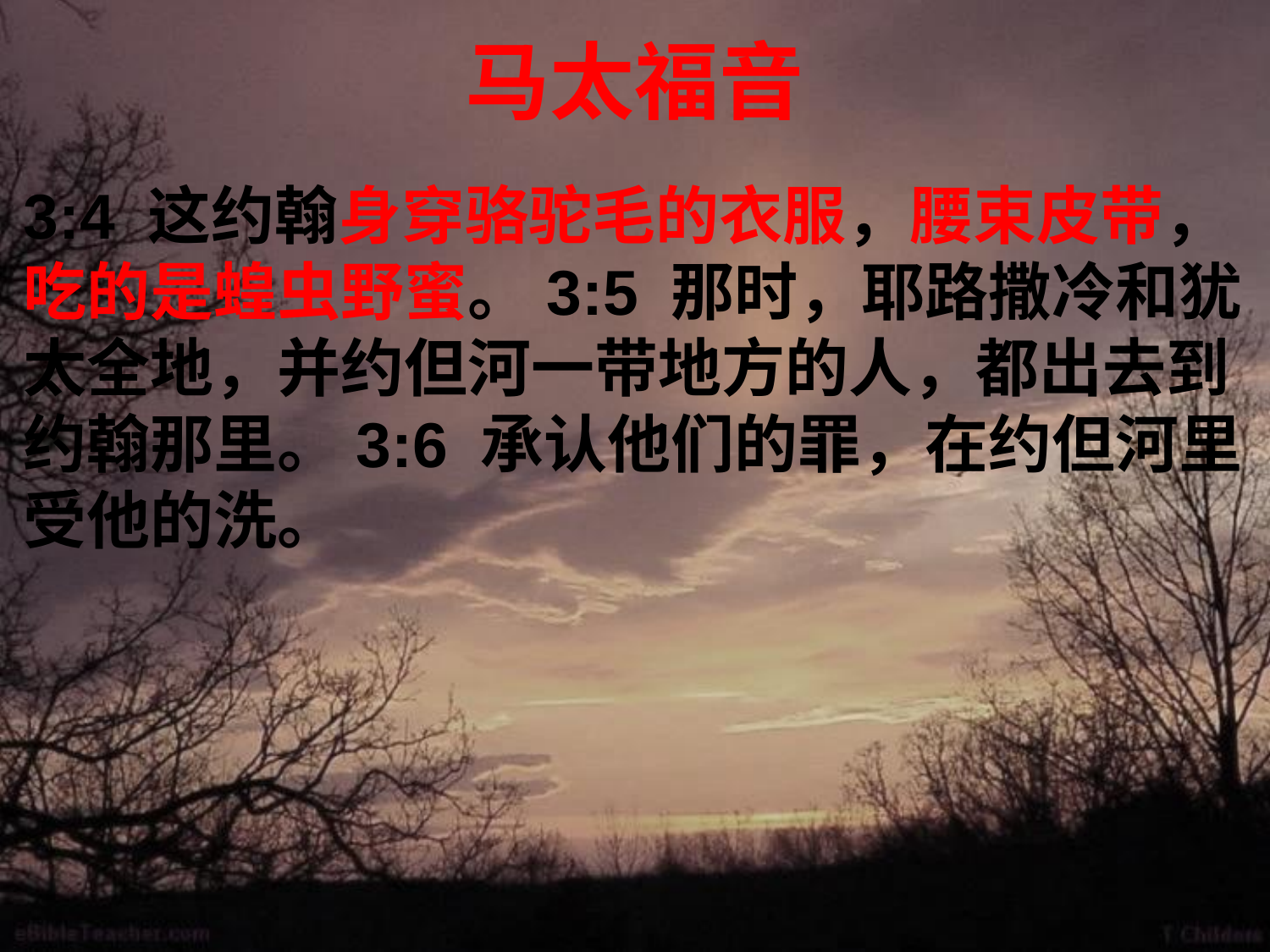

# 马太福音
3:4 这约翰身穿骆驼毛的衣服，腰束皮带，吃的是蝗虫野蜜。3:5 那时，耶路撒冷和犹太全地，并约但河一带地方的人，都出去到约翰那里。3:6 承认他们的罪，在约但河里受他的洗。